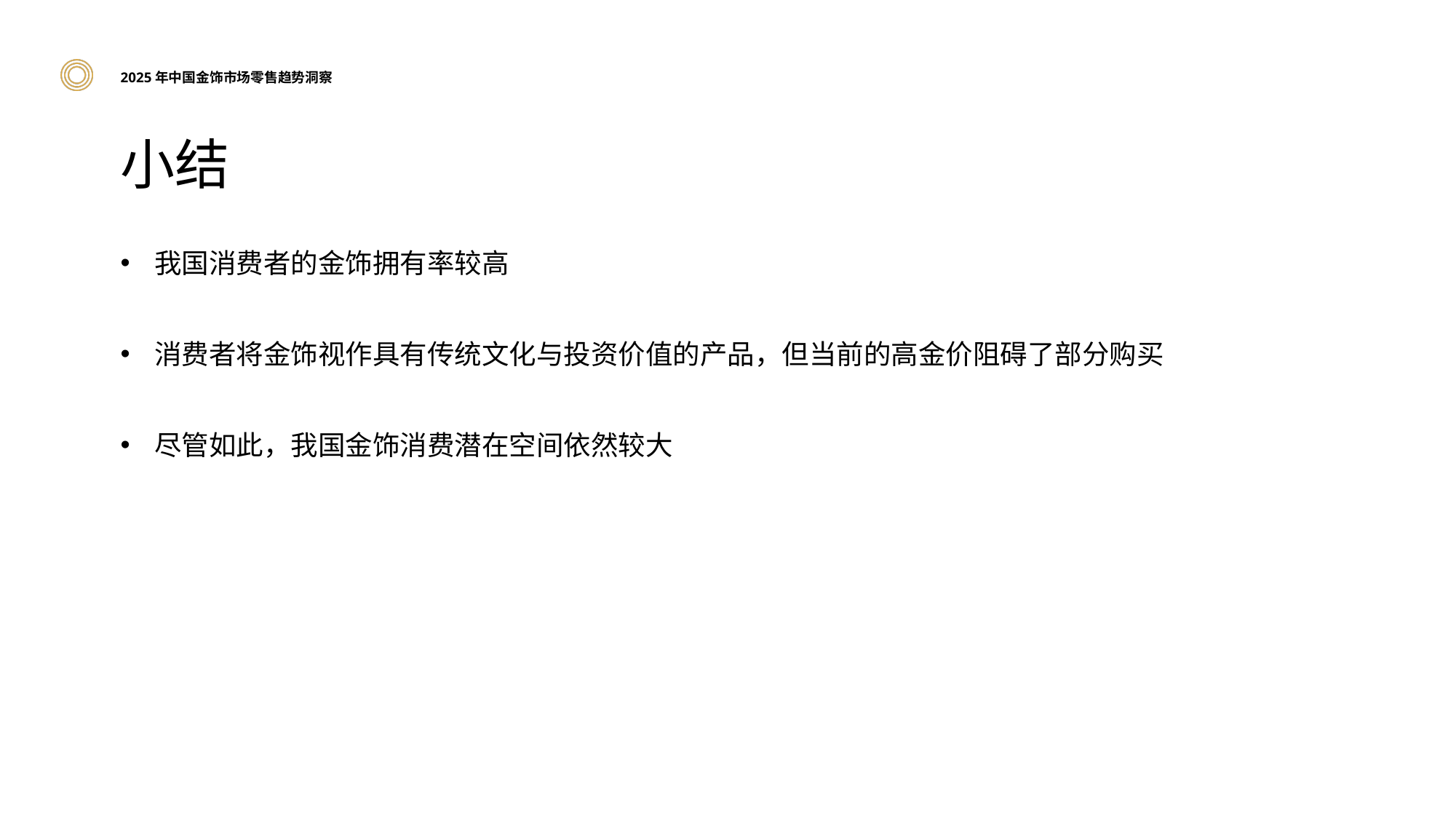

2025年中国金饰市场零售趋势洞察
# 小结
我国消费者的金饰拥有率较高

消费者将金饰视作具有传统文化与投资价值的产品，但当前的高金价阻碍了部分购买

尽管如此，我国金饰消费潜在空间依然较大